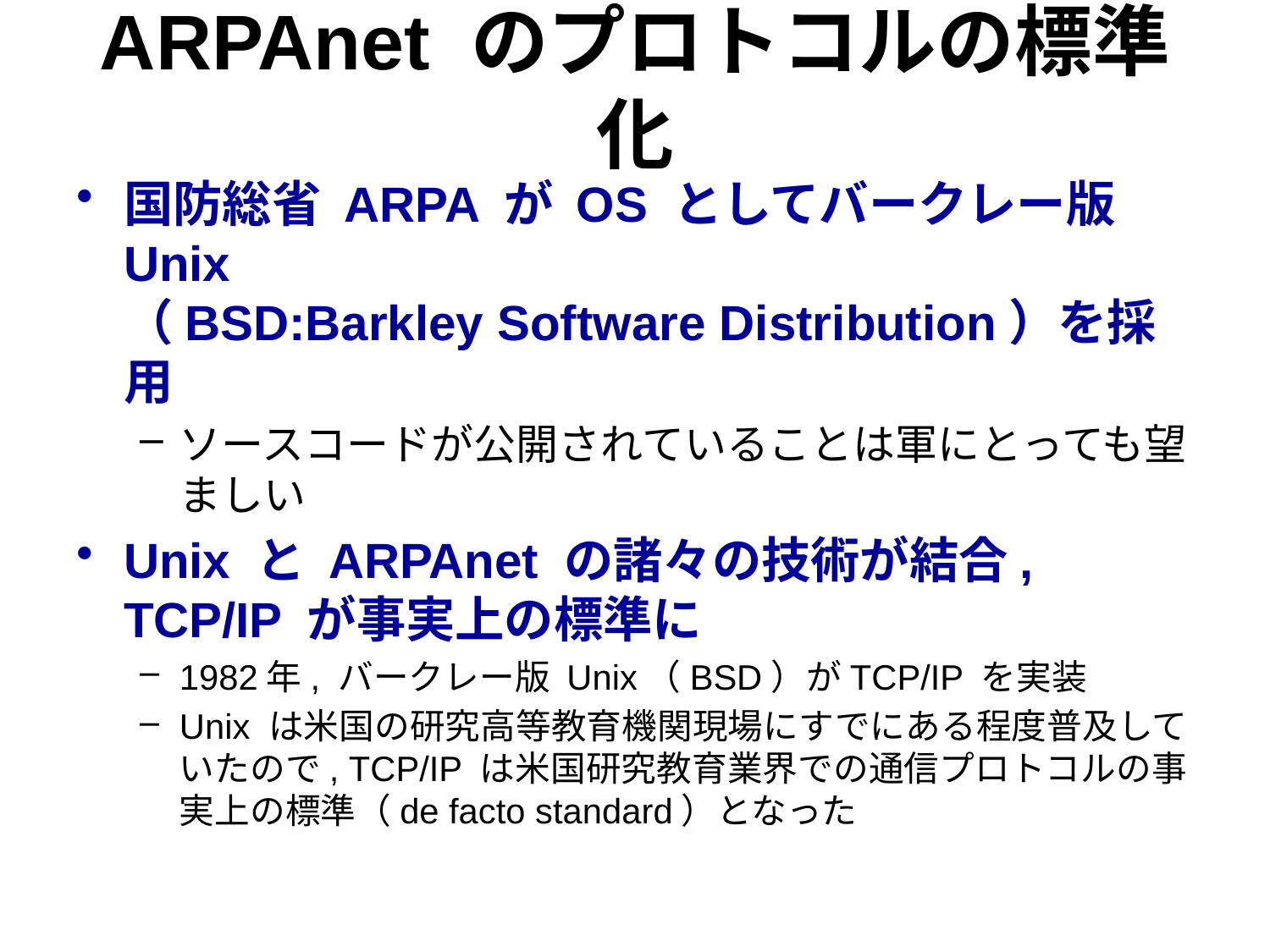

# ARPAnet のプロトコルの標準化
国防総省 ARPA が OS としてバークレー版 Unix
（BSD:Barkley Software Distribution）を採用
ソースコードが公開されていることは軍にとっても望ましい
Unix と ARPAnet の諸々の技術が結合, TCP/IP が事実上の標準に
1982年, バークレー版 Unix（BSD）がTCP/IP を実装
Unix は米国の研究高等教育機関現場にすでにある程度普及していたので, TCP/IP は米国研究教育業界での通信プロトコルの事実上の標準（de facto standard）となった